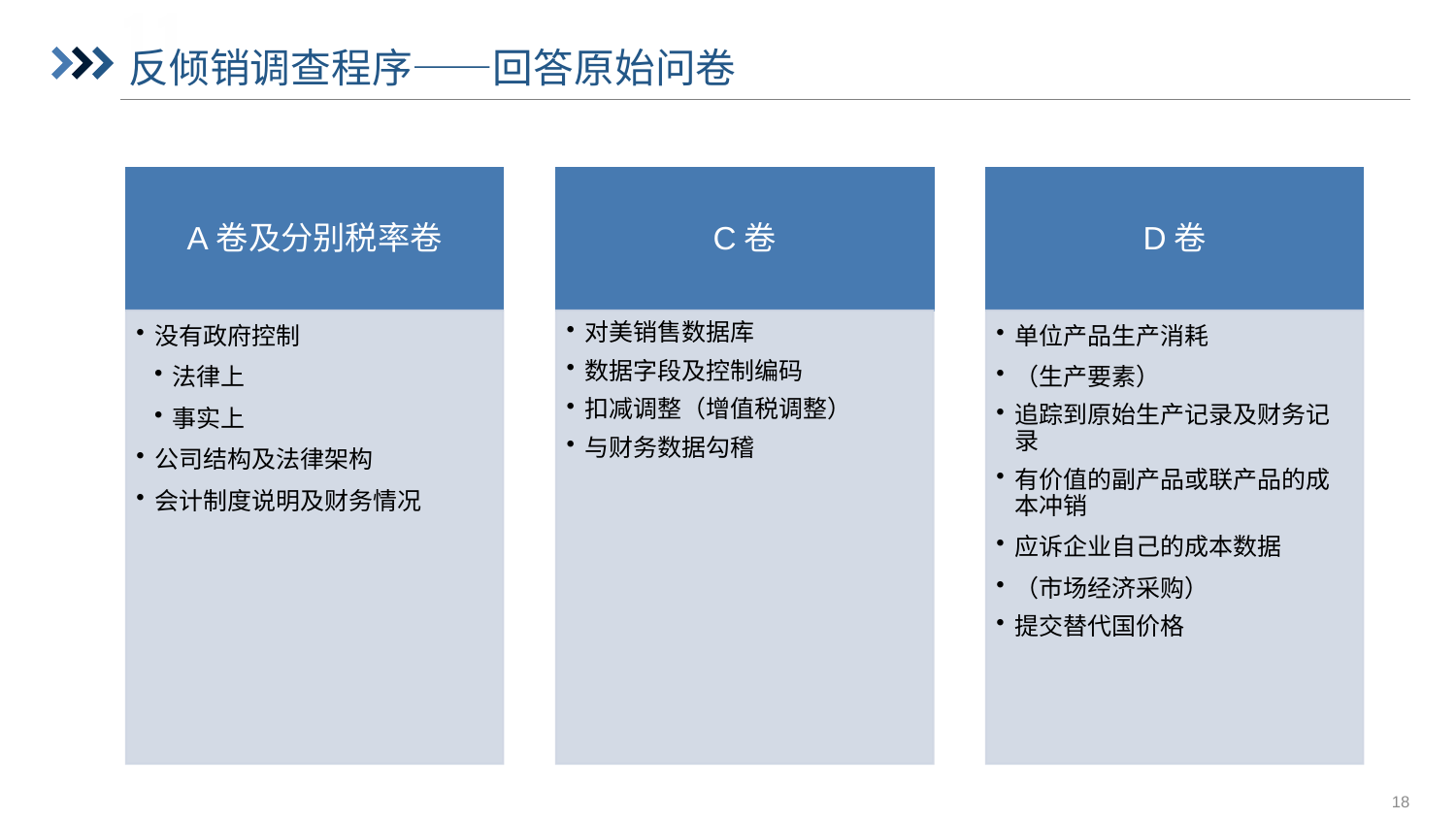

# 反倾销调查程序——回答原始问卷
A卷及分别税率卷
没有政府控制
法律上
事实上
公司结构及法律架构
会计制度说明及财务情况
C卷
对美销售数据库
数据字段及控制编码
扣减调整（增值税调整）
与财务数据勾稽
D卷
单位产品生产消耗
（生产要素）
追踪到原始生产记录及财务记录
有价值的副产品或联产品的成本冲销
应诉企业自己的成本数据
（市场经济采购）
提交替代国价格
18